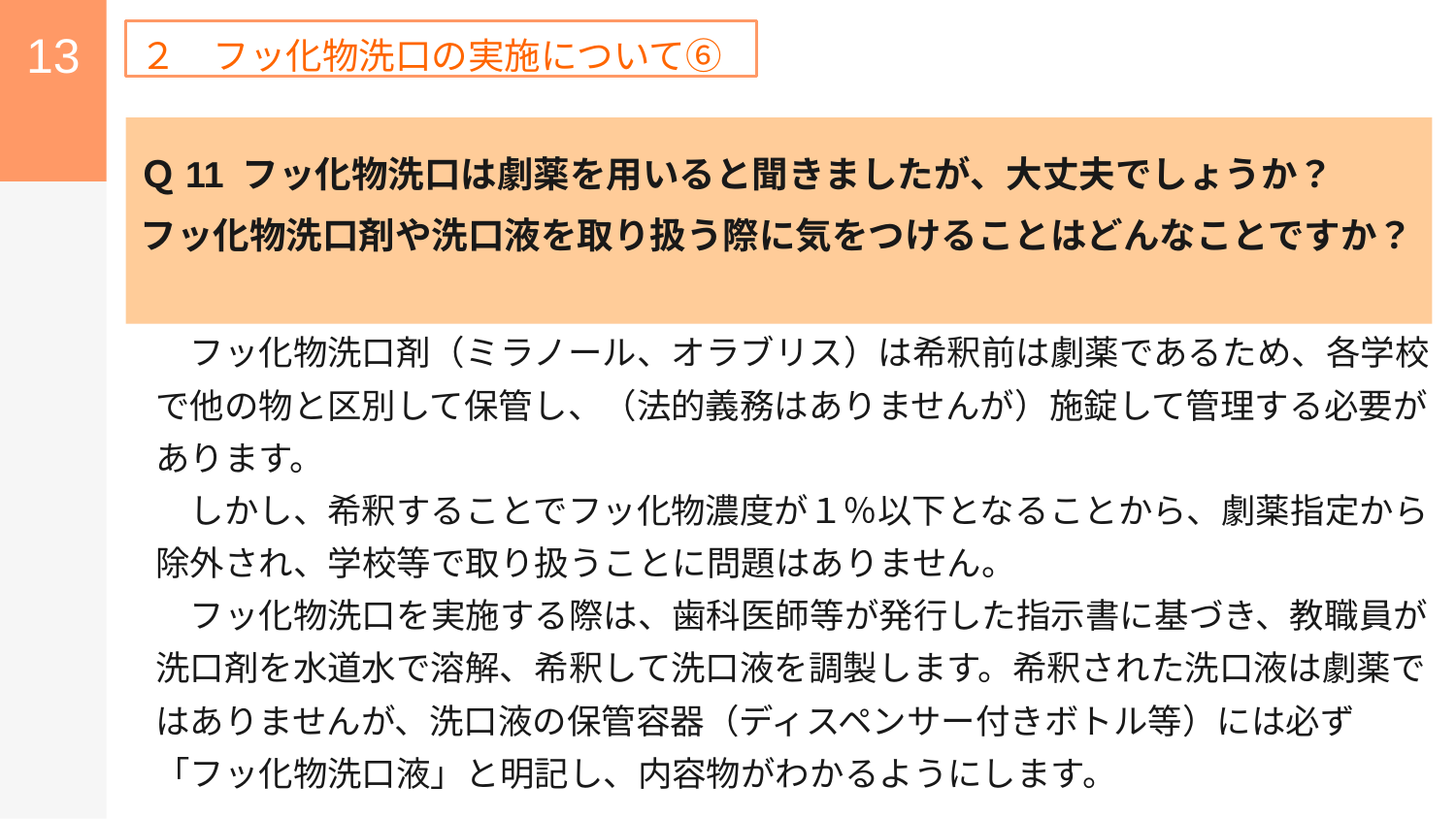

13
２　フッ化物洗口の実施について⑥
Ｑ11 フッ化物洗口は劇薬を用いると聞きましたが、大丈夫でしょうか？
フッ化物洗口剤や洗口液を取り扱う際に気をつけることはどんなことですか？
　　フッ化物洗口剤（ミラノール、オラブリス）は希釈前は劇薬であるため、各学校
　で他の物と区別して保管し、（法的義務はありませんが）施錠して管理する必要が
　あります。
　　しかし、希釈することでフッ化物濃度が１％以下となることから、劇薬指定から
　除外され、学校等で取り扱うことに問題はありません。
　　フッ化物洗口を実施する際は、歯科医師等が発行した指示書に基づき、教職員が
　洗口剤を水道水で溶解、希釈して洗口液を調製します。希釈された洗口液は劇薬で
　はありませんが、洗口液の保管容器（ディスペンサー付きボトル等）には必ず
　「フッ化物洗口液」と明記し、内容物がわかるようにします。